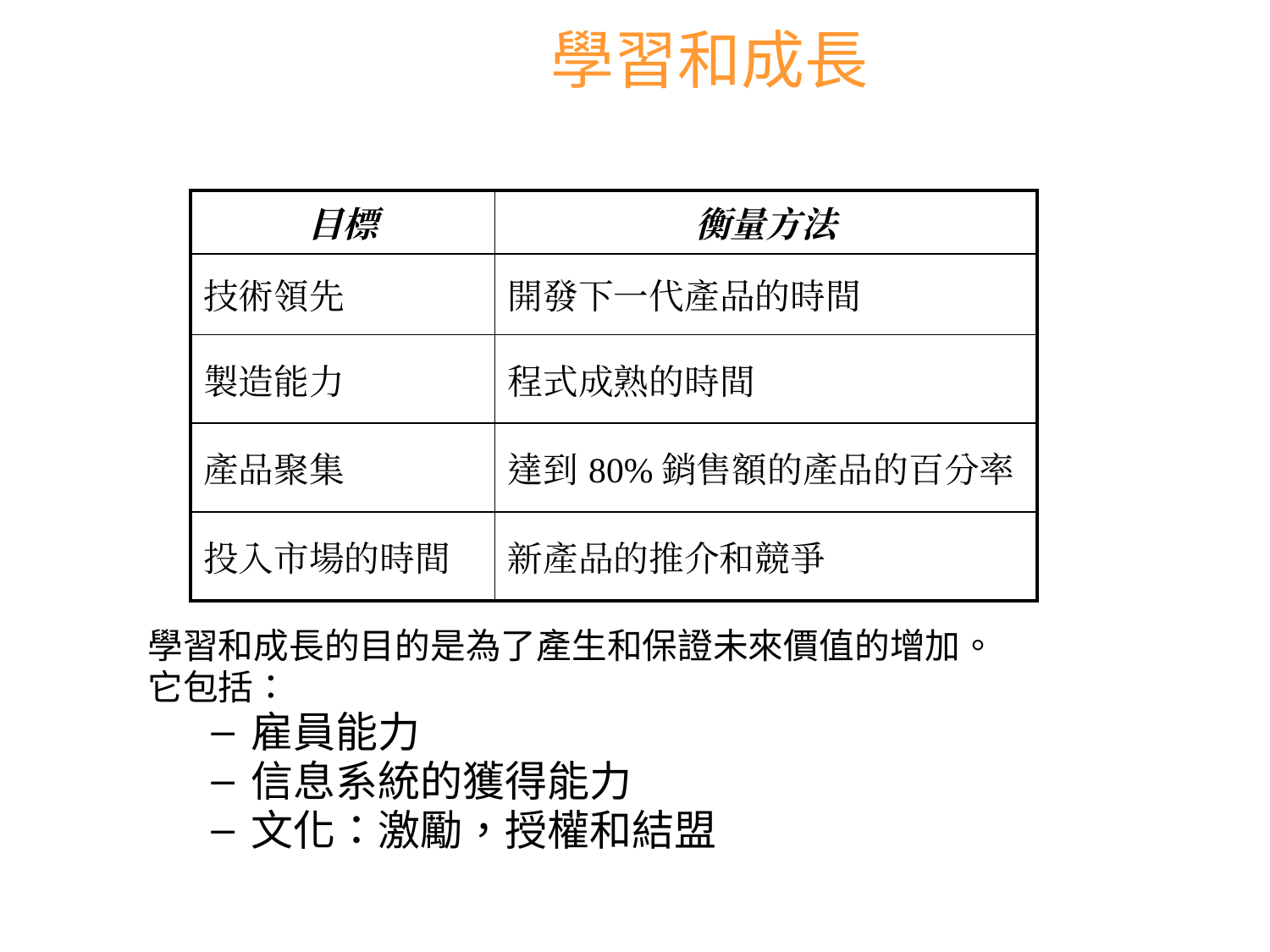

# 學習和成長
| 目標 | 衡量方法 |
| --- | --- |
| 技術領先 | 開發下一代產品的時間 |
| 製造能力 | 程式成熟的時間 |
| 產品聚集 | 達到80%銷售額的產品的百分率 |
| 投入市場的時間 | 新產品的推介和競爭 |
學習和成長的目的是為了產生和保證未來價值的增加。
它包括：
雇員能力
信息系統的獲得能力
文化：激勵，授權和結盟